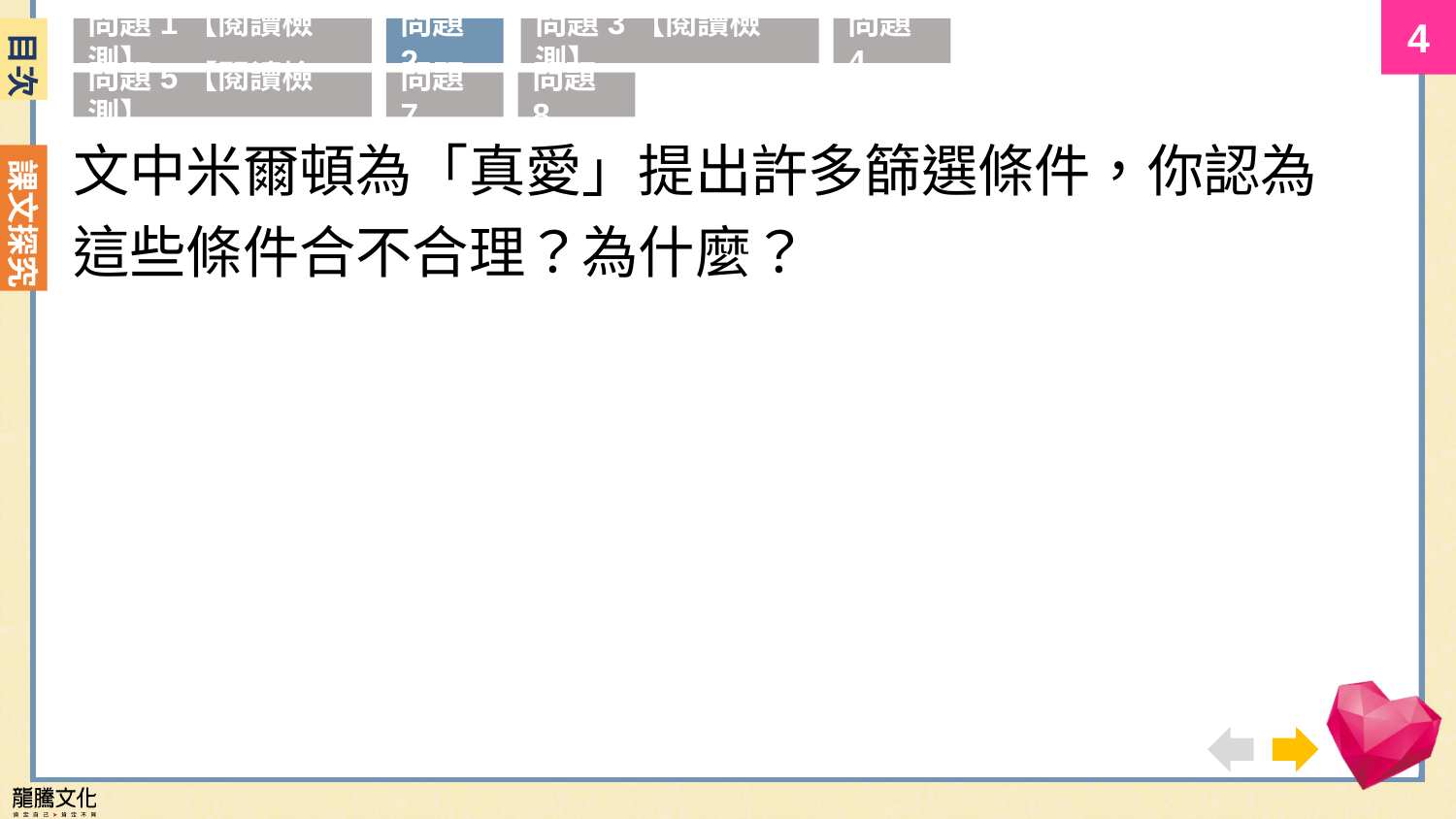

目次
問題1【閱讀檢測】
問題2
問題3【閱讀檢測】
問題4
問題5【閱讀檢測】
問題7
問題8
文中米爾頓為「真愛」提出許多篩選條件，你認為
這些條件合不合理？為什麼？